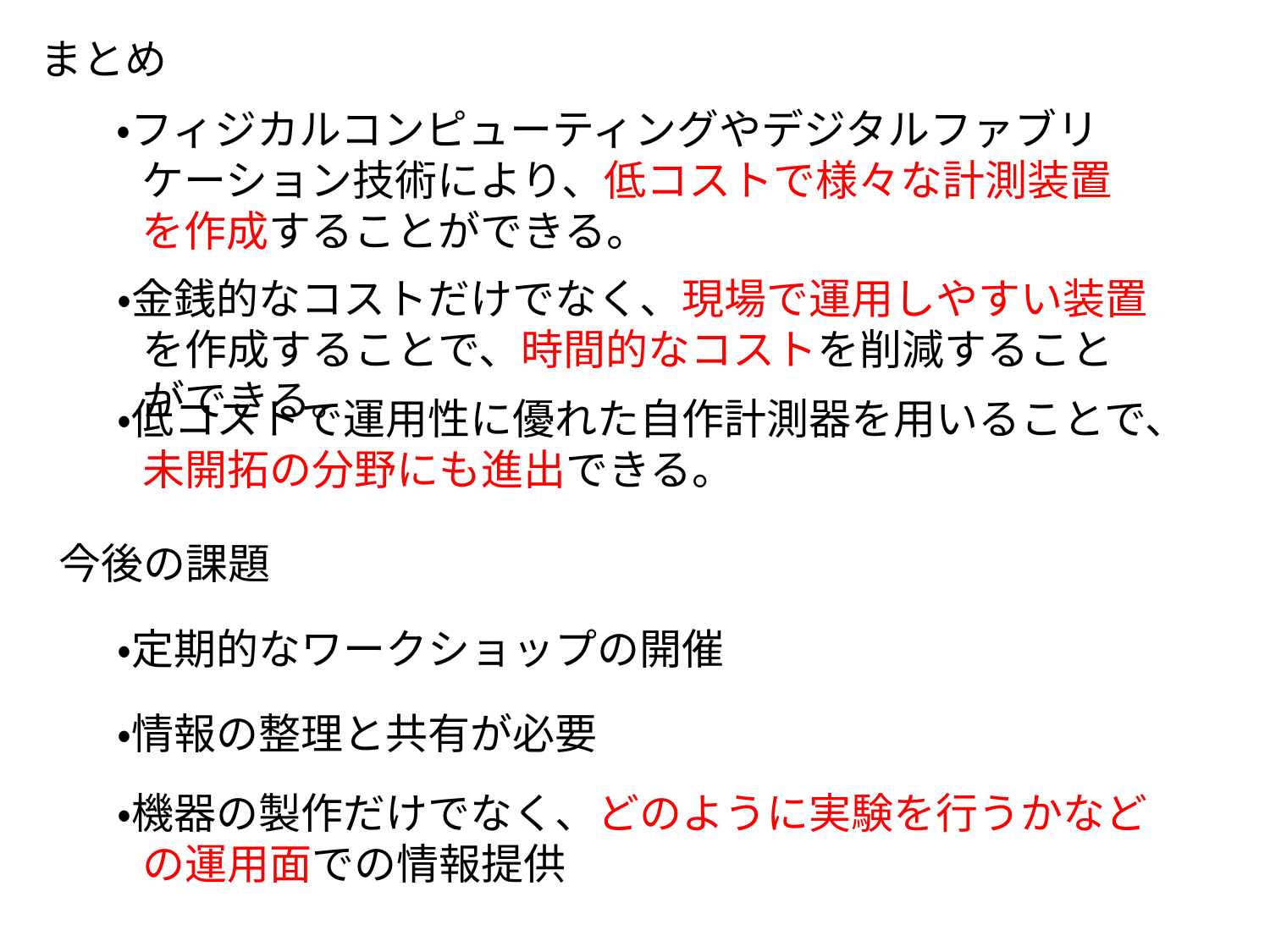

まとめ
・フィジカルコンピューティングやデジタルファブリケーション技術により、低コストで様々な計測装置を作成することができる。
・金銭的なコストだけでなく、現場で運用しやすい装置を作成することで、時間的なコストを削減することができる。
・低コストで運用性に優れた自作計測器を用いることで、未開拓の分野にも進出できる。
今後の課題
・定期的なワークショップの開催
・情報の整理と共有が必要
・機器の製作だけでなく、どのように実験を行うかなどの運用面での情報提供